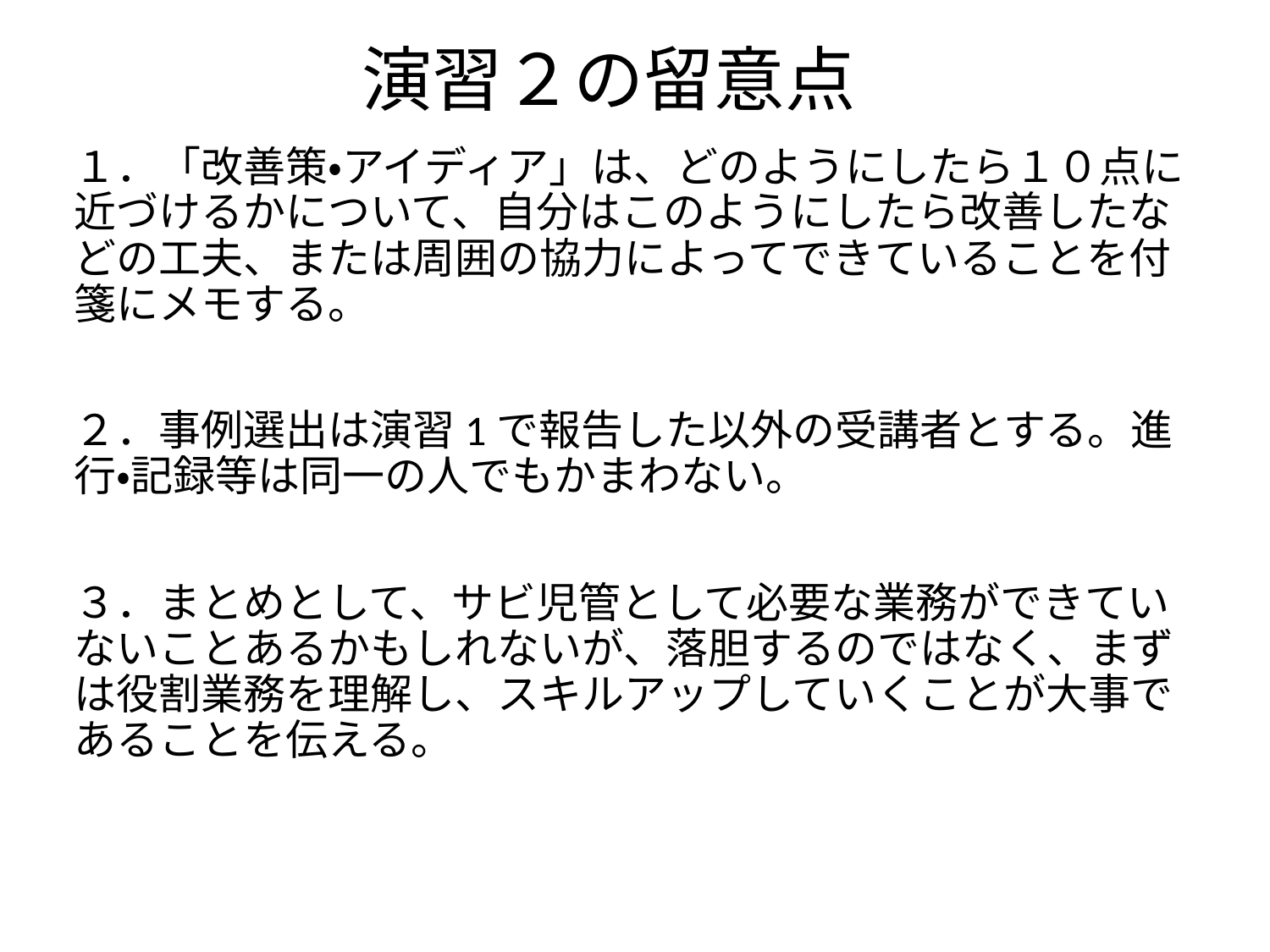

# 演習２の留意点
１．「改善策・アイディア」は、どのようにしたら１０点に近づけるかについて、自分はこのようにしたら改善したなどの工夫、または周囲の協力によってできていることを付箋にメモする。

２．事例選出は演習1で報告した以外の受講者とする。進行・記録等は同一の人でもかまわない。

３．まとめとして、サビ児管として必要な業務ができていないことあるかもしれないが、落胆するのではなく、まずは役割業務を理解し、スキルアップしていくことが大事であることを伝える。